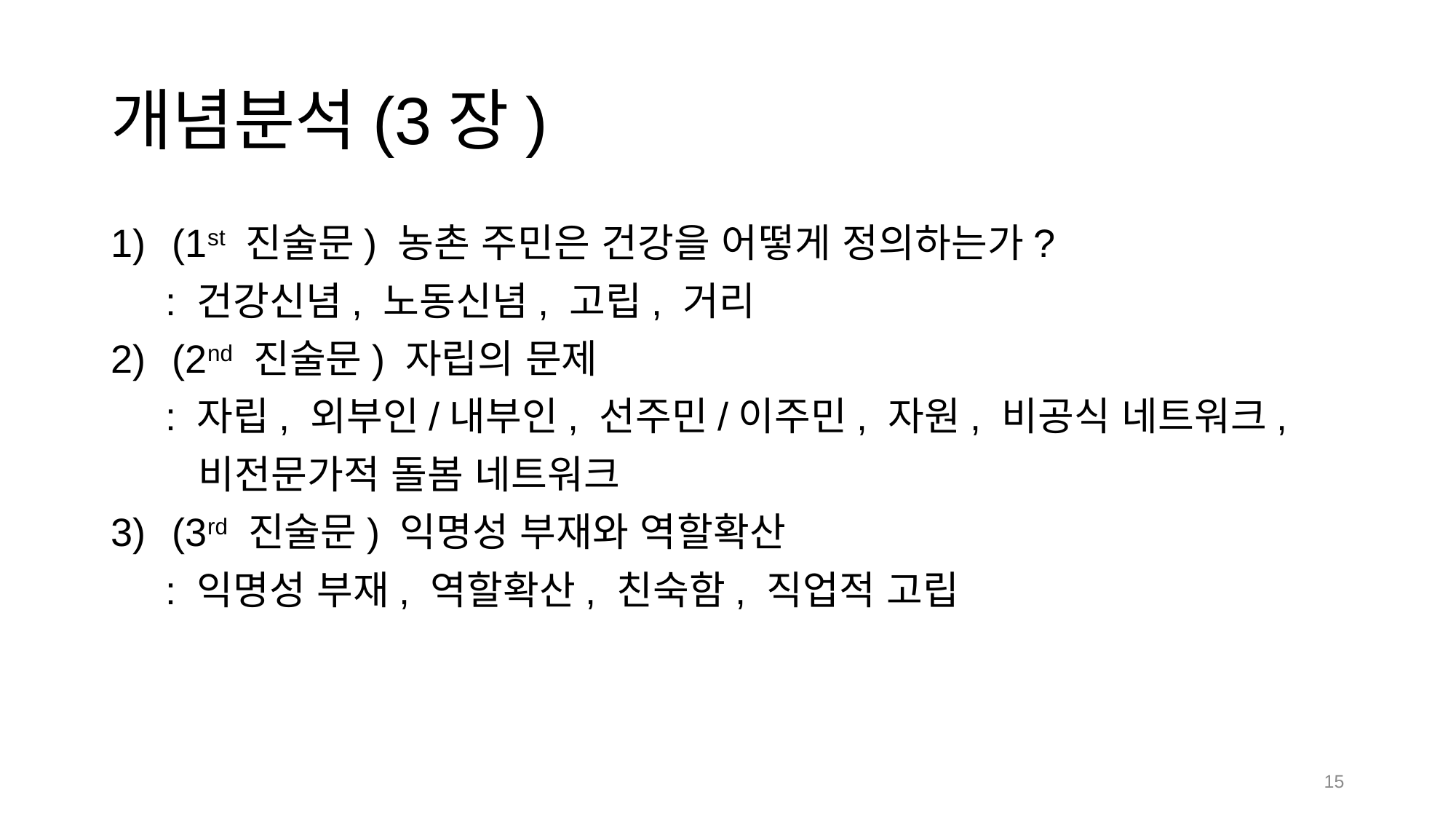

# 개념분석(3장)
(1st 진술문) 농촌 주민은 건강을 어떻게 정의하는가?
     : 건강신념, 노동신념, 고립, 거리
(2nd 진술문) 자립의 문제
     : 자립, 외부인/내부인, 선주민/이주민, 자원, 비공식 네트워크,
       비전문가적 돌봄 네트워크
(3rd 진술문) 익명성 부재와 역할확산
     : 익명성 부재, 역할확산, 친숙함, 직업적 고립

15